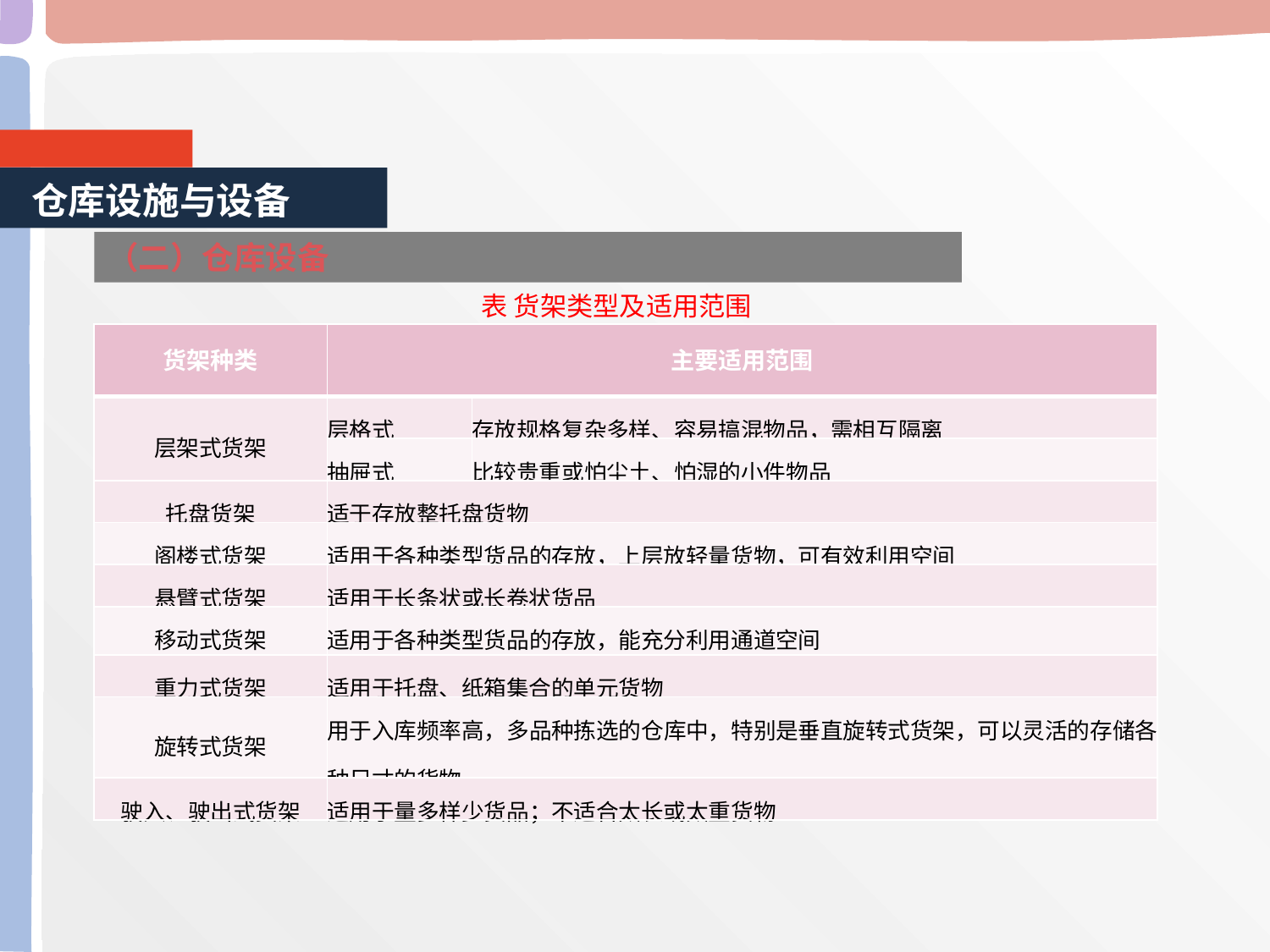

仓库设施与设备
（二）仓库设备
表 货架类型及适用范围
| 货架种类 | 主要适用范围 |  |
| --- | --- | --- |
| 层架式货架 | 层格式 | 存放规格复杂多样、容易搞混物品，需相互隔离 |
|  | 抽屉式 | 比较贵重或怕尘土、怕湿的小件物品 |
| 托盘货架 | 适于存放整托盘货物 |  |
| 阁楼式货架 | 适用于各种类型货品的存放，上层放轻量货物，可有效利用空间 |  |
| 悬臂式货架 | 适用于长条状或长卷状货品 |  |
| 移动式货架 | 适用于各种类型货品的存放，能充分利用通道空间 |  |
| 重力式货架 | 适用于托盘、纸箱集合的单元货物 |  |
| 旋转式货架 | 用于入库频率高，多品种拣选的仓库中，特别是垂直旋转式货架，可以灵活的存储各种尺寸的货物 |  |
| 驶入、驶出式货架 | 适用于量多样少货品；不适合太长或太重货物 |  |